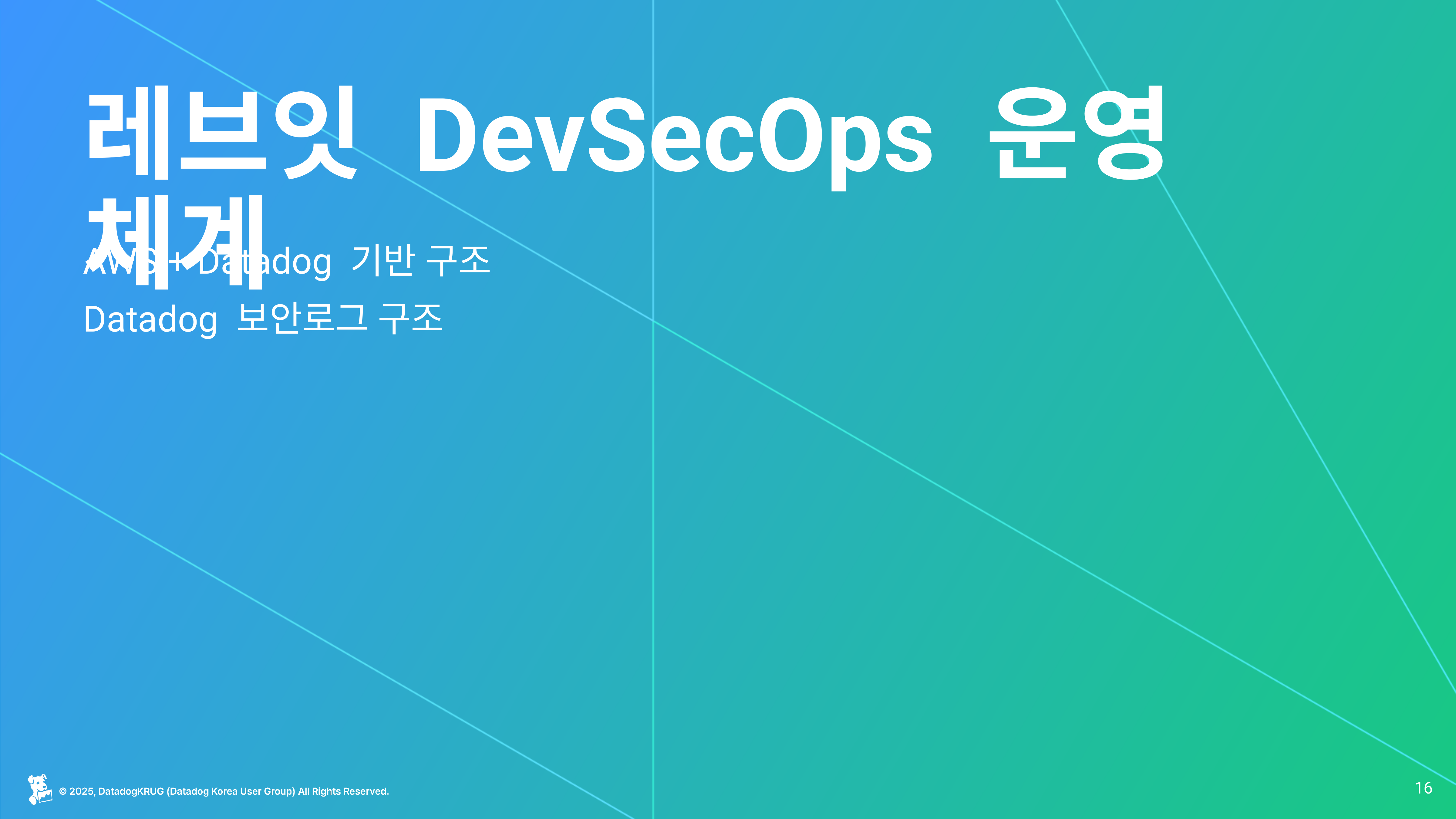

# 레브잇 DevSecOps 운영 체계
AWS + Datadog 기반 구조
Datadog 보안로그 구조
16